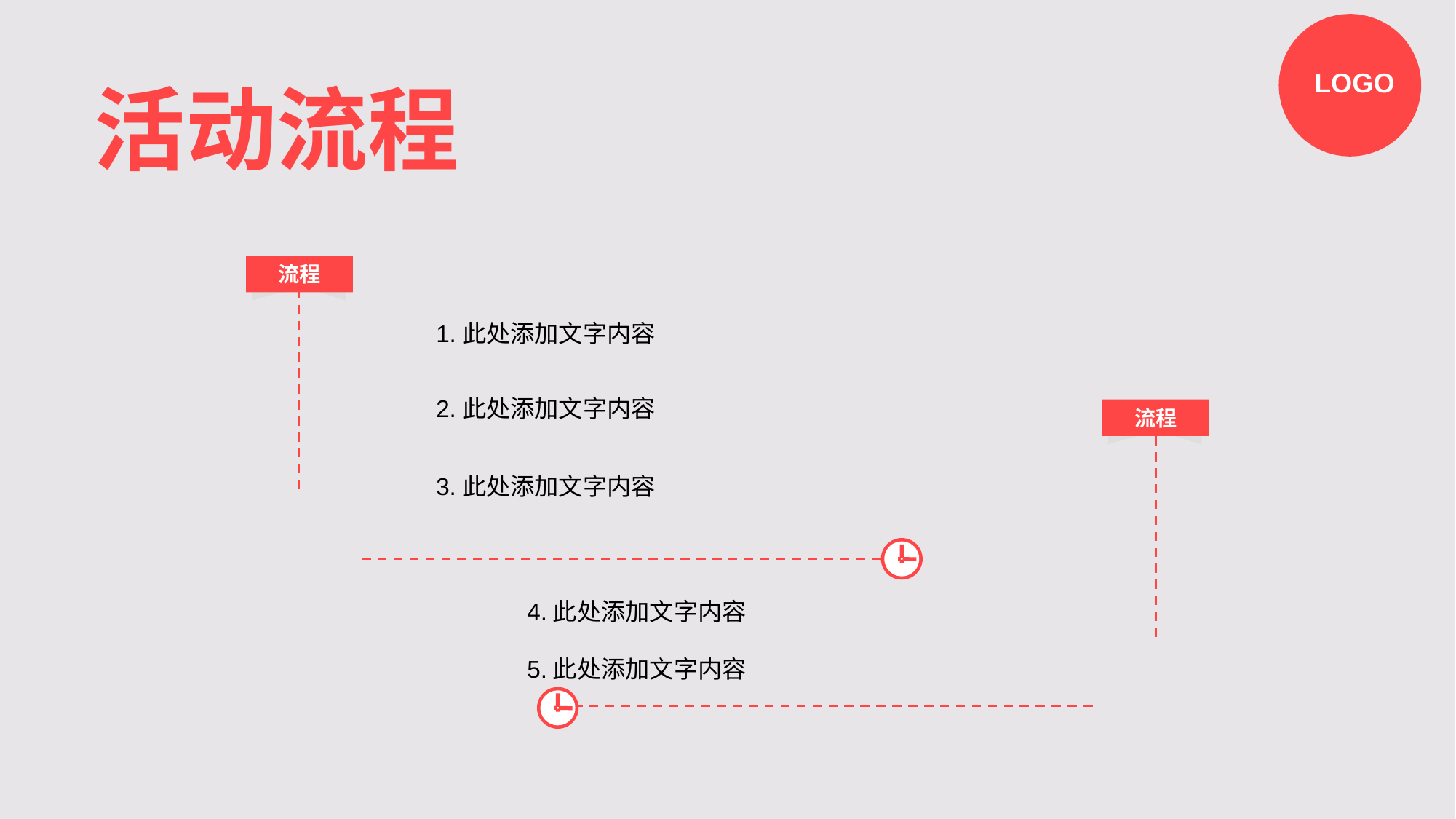

LOGO
活动流程
流程

1.此处添加文字内容
2.此处添加文字内容

流程

3.此处添加文字内容

4.此处添加文字内容

5.此处添加文字内容